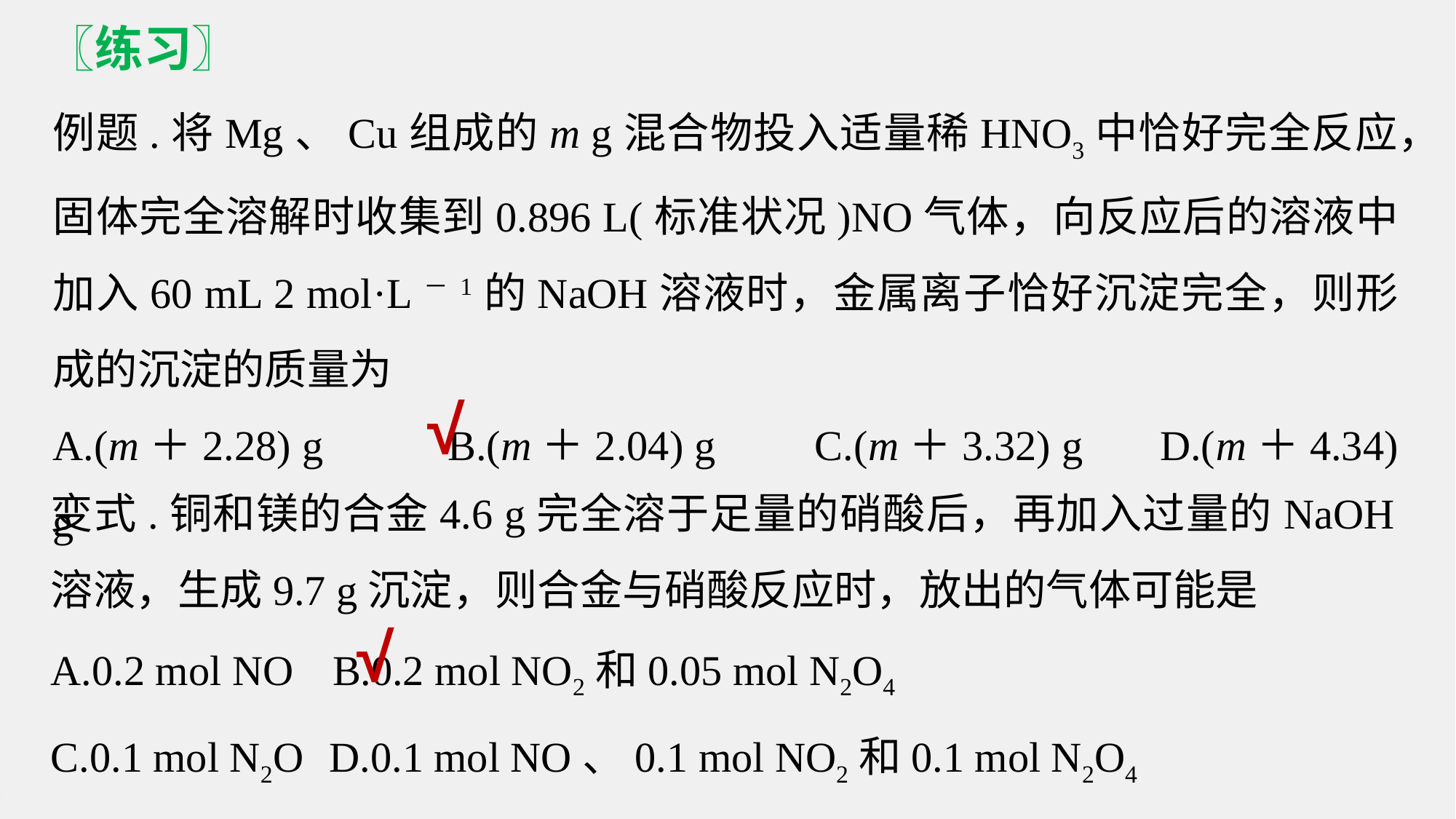

〖练习〗
例题.将Mg、Cu组成的m g混合物投入适量稀HNO3中恰好完全反应，固体完全溶解时收集到0.896 L(标准状况)NO气体，向反应后的溶液中加入60 mL 2 mol·L－1的NaOH溶液时，金属离子恰好沉淀完全，则形成的沉淀的质量为
A.(m＋2.28) g	      B.(m＋2.04) g         C.(m＋3.32) g       D.(m＋4.34) g
√
变式.铜和镁的合金4.6 g完全溶于足量的硝酸后，再加入过量的NaOH溶液，生成9.7 g沉淀，则合金与硝酸反应时，放出的气体可能是
A.0.2 mol NO         B.0.2 mol NO2和0.05 mol N2O4
C.0.1 mol N2O      D.0.1 mol NO、0.1 mol NO2和0.1 mol N2O4
√